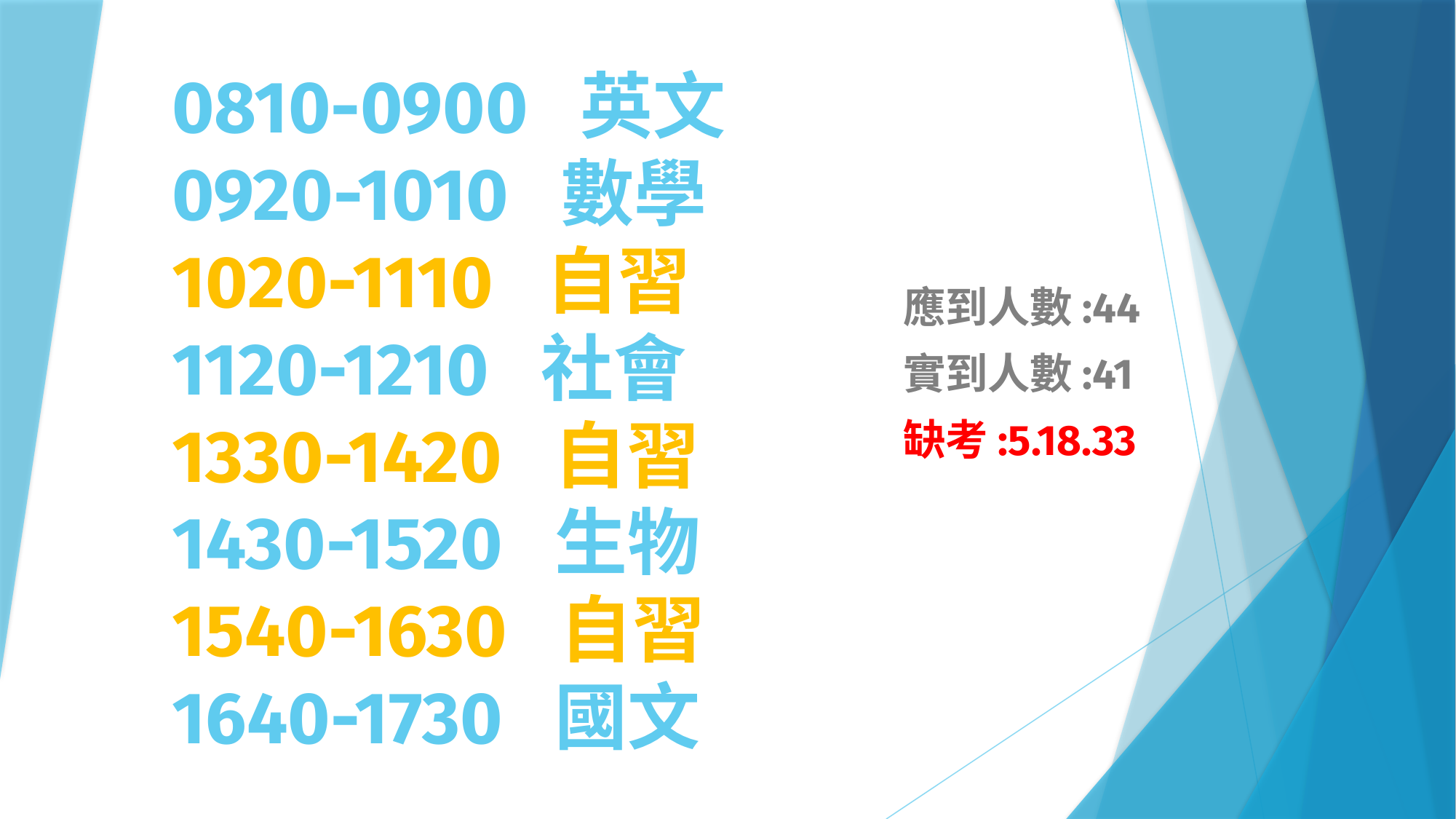

# 0810-0900  英文 0920-1010  數學 1020-1110  自習 1120-1210  社會 1330-1420  自習 1430-1520  生物 1540-1630  自習 1640-1730  國文
應到人數:44
實到人數:41
缺考:5.18.33